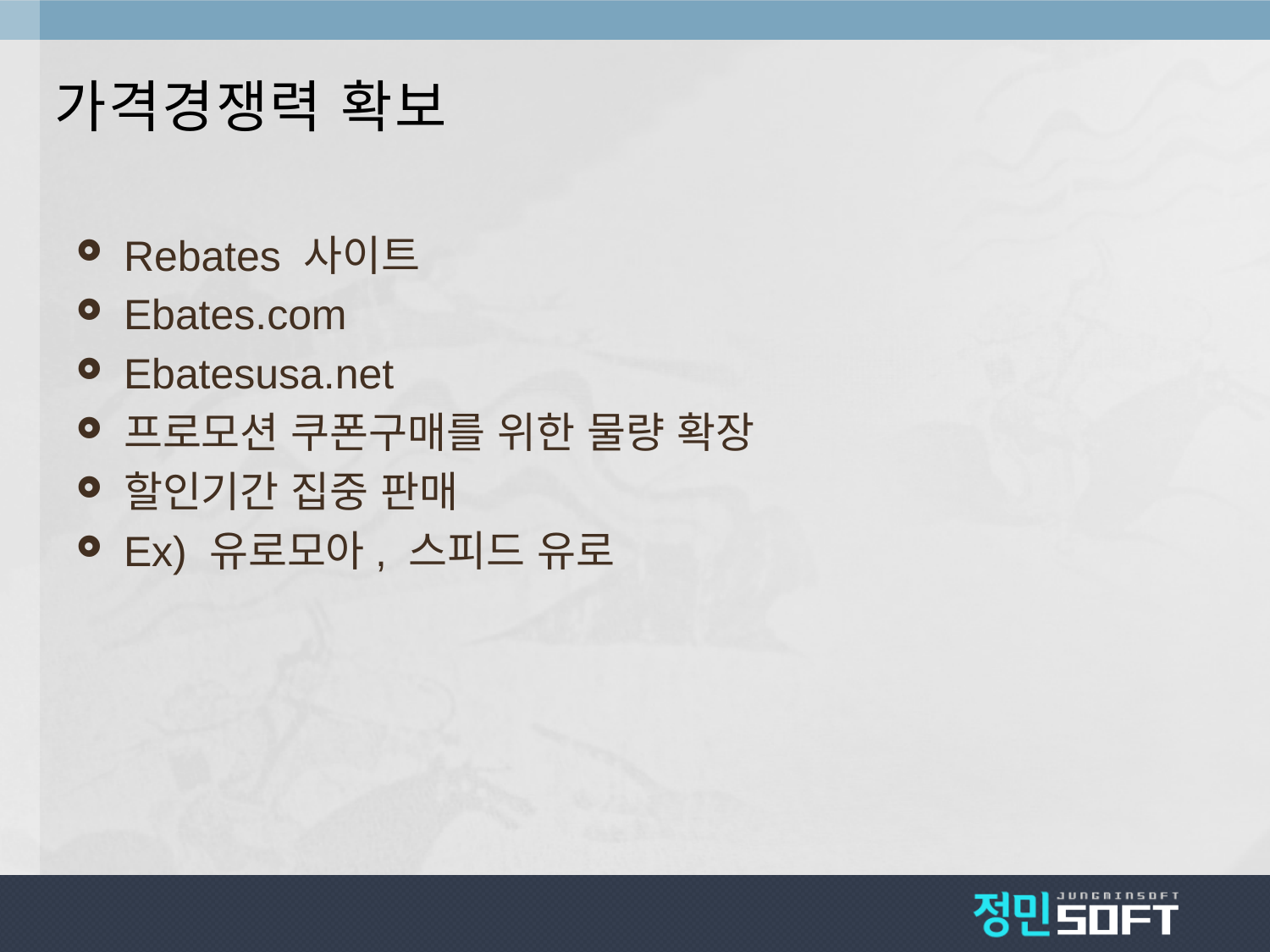

# 가격경쟁력 확보
Rebates 사이트
Ebates.com
Ebatesusa.net
프로모션 쿠폰구매를 위한 물량 확장
할인기간 집중 판매
Ex) 유로모아, 스피드 유로